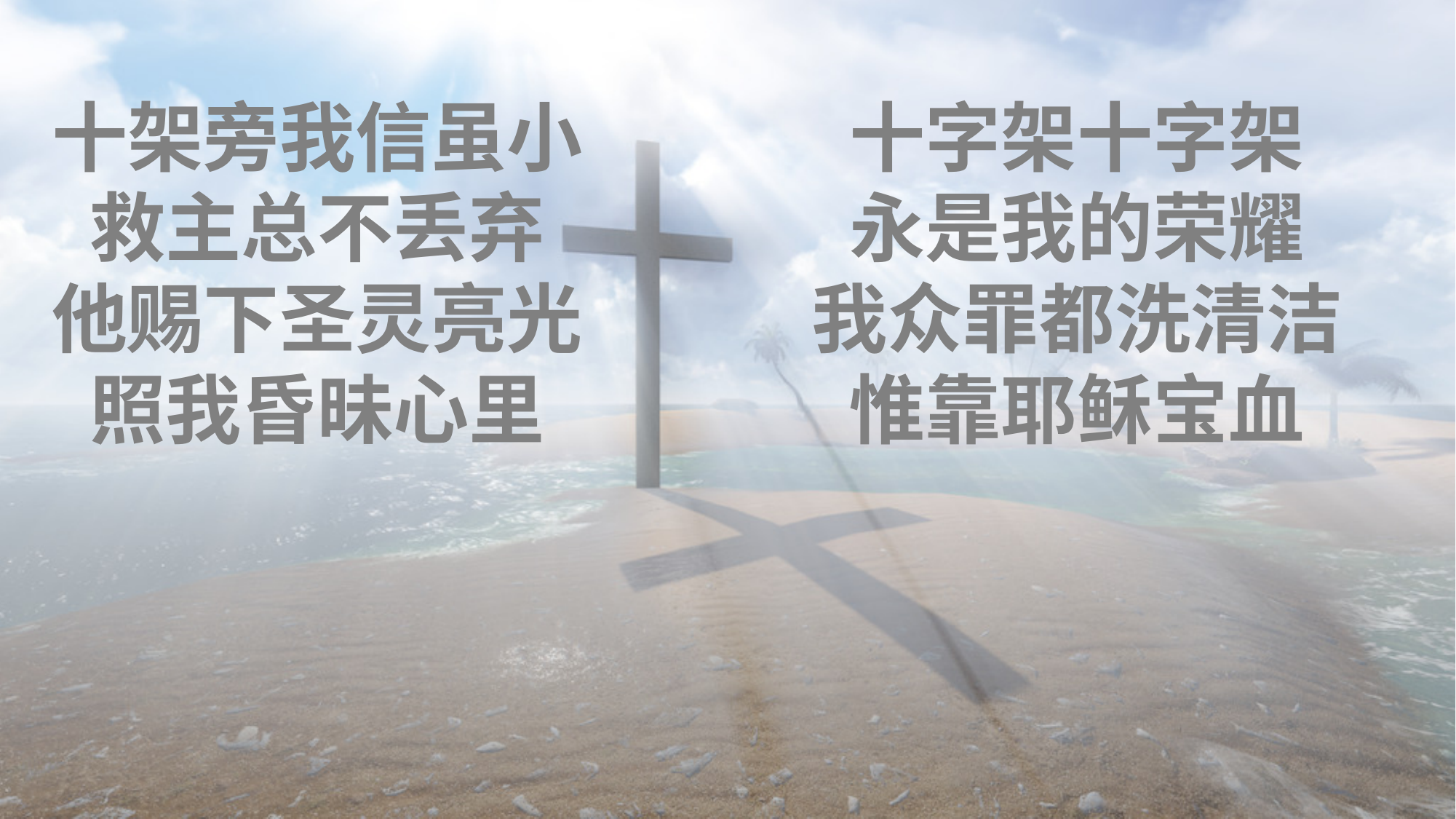

十架旁我信虽小
救主总不丢弃
他赐下圣灵亮光
照我昏昧心里
十字架十字架
永是我的荣耀
我众罪都洗清洁
惟靠耶稣宝血